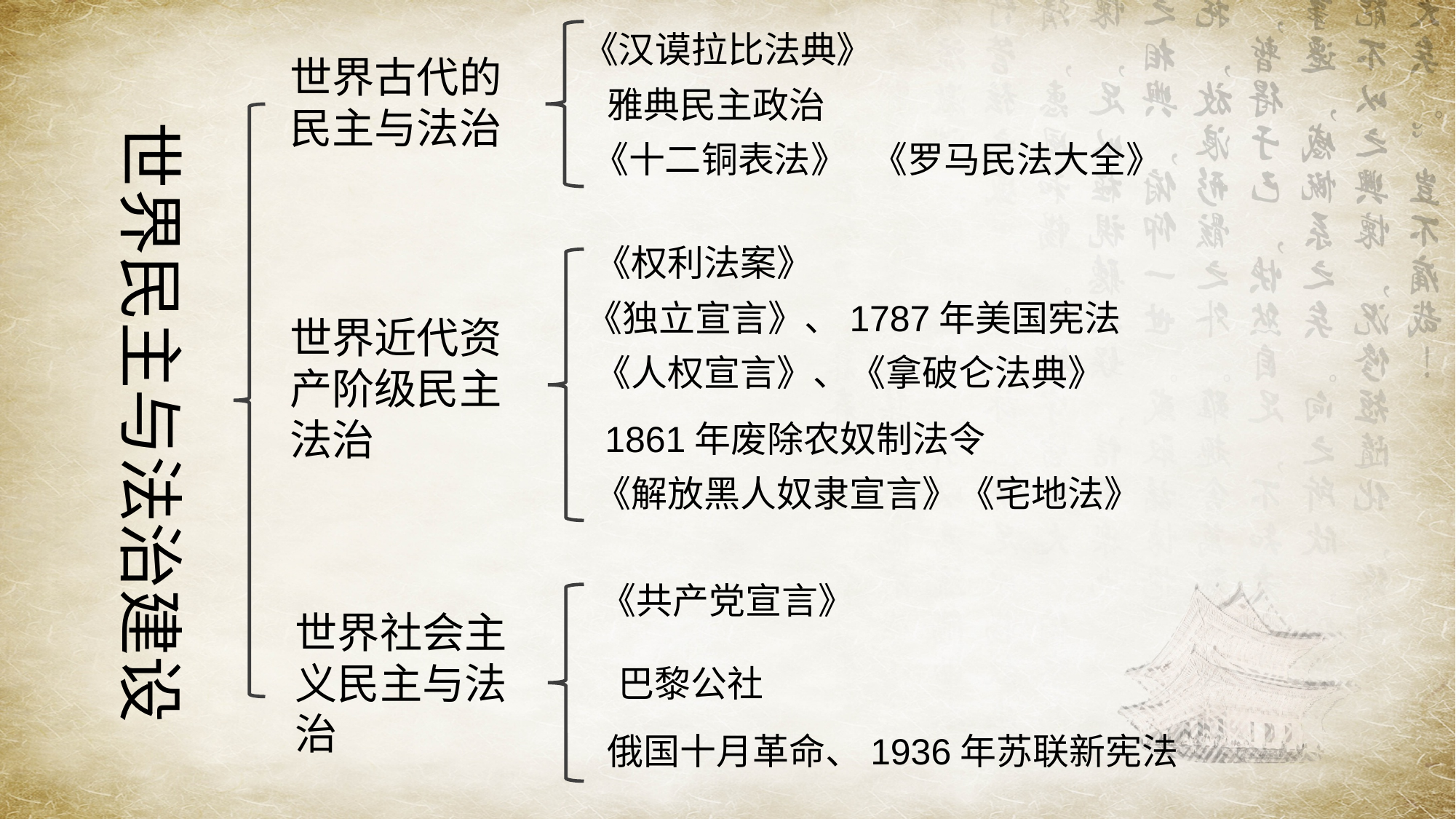

《汉谟拉比法典》
世界古代的民主与法治
雅典民主政治

世界民主与法治建设
《十二铜表法》   《罗马民法大全》
《权利法案》

《独立宣言》、1787年美国宪法
世界近代资产阶级民主法治
《人权宣言》、《拿破仑法典》
1861年废除农奴制法令
《解放黑人奴隶宣言》《宅地法》
《共产党宣言》

世界社会主义民主与法治
巴黎公社
俄国十月革命、1936年苏联新宪法